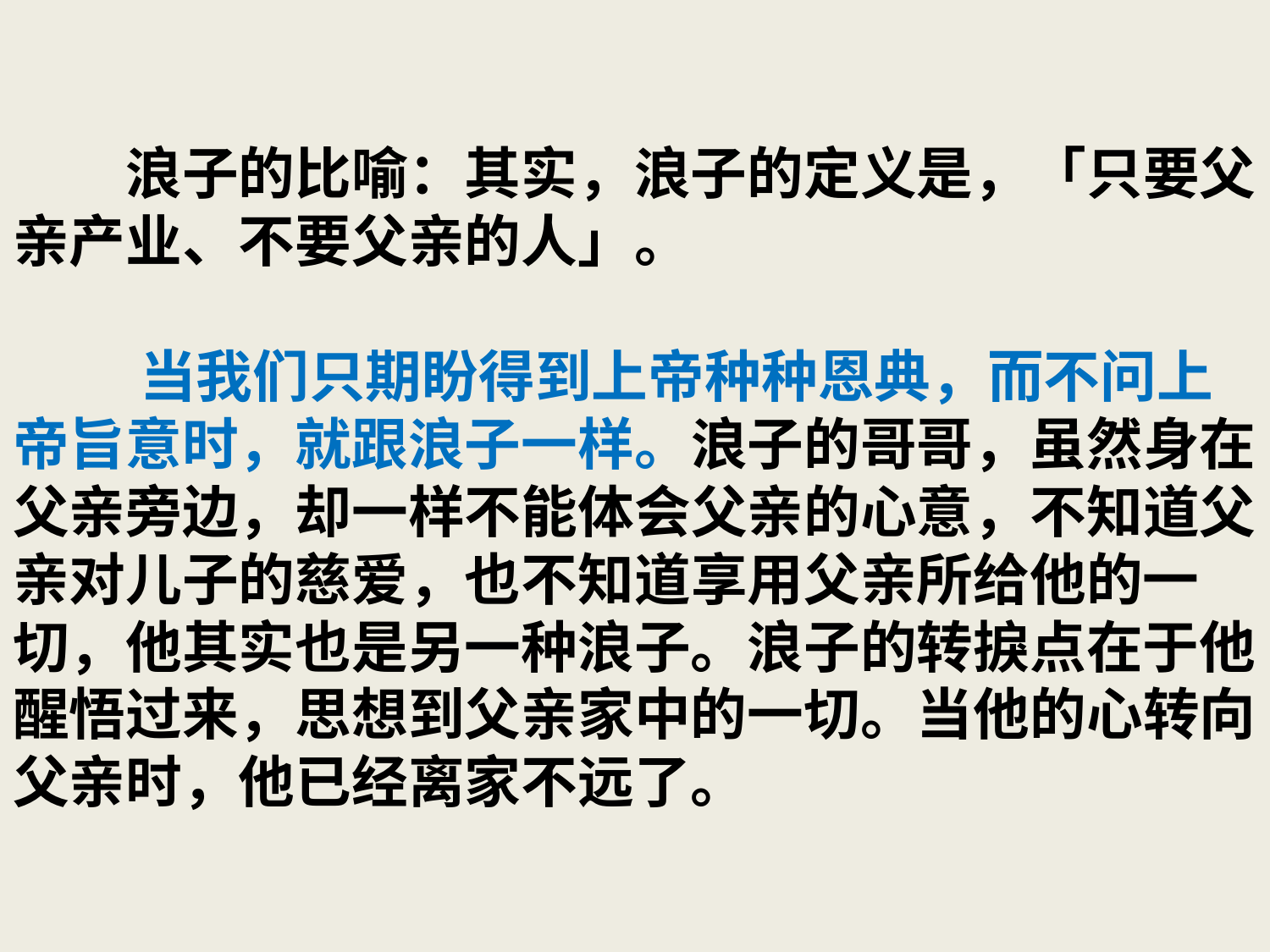

# 浪子的比喻：其实，浪子的定义是，「只要父亲产业、不要父亲的人」。 当我们只期盼得到上帝种种恩典，而不问上帝旨意时，就跟浪子一样。浪子的哥哥，虽然身在父亲旁边，却一样不能体会父亲的心意，不知道父亲对儿子的慈爱，也不知道享用父亲所给他的一切，他其实也是另一种浪子。浪子的转捩点在于他醒悟过来，思想到父亲家中的一切。当他的心转向父亲时，他已经离家不远了。